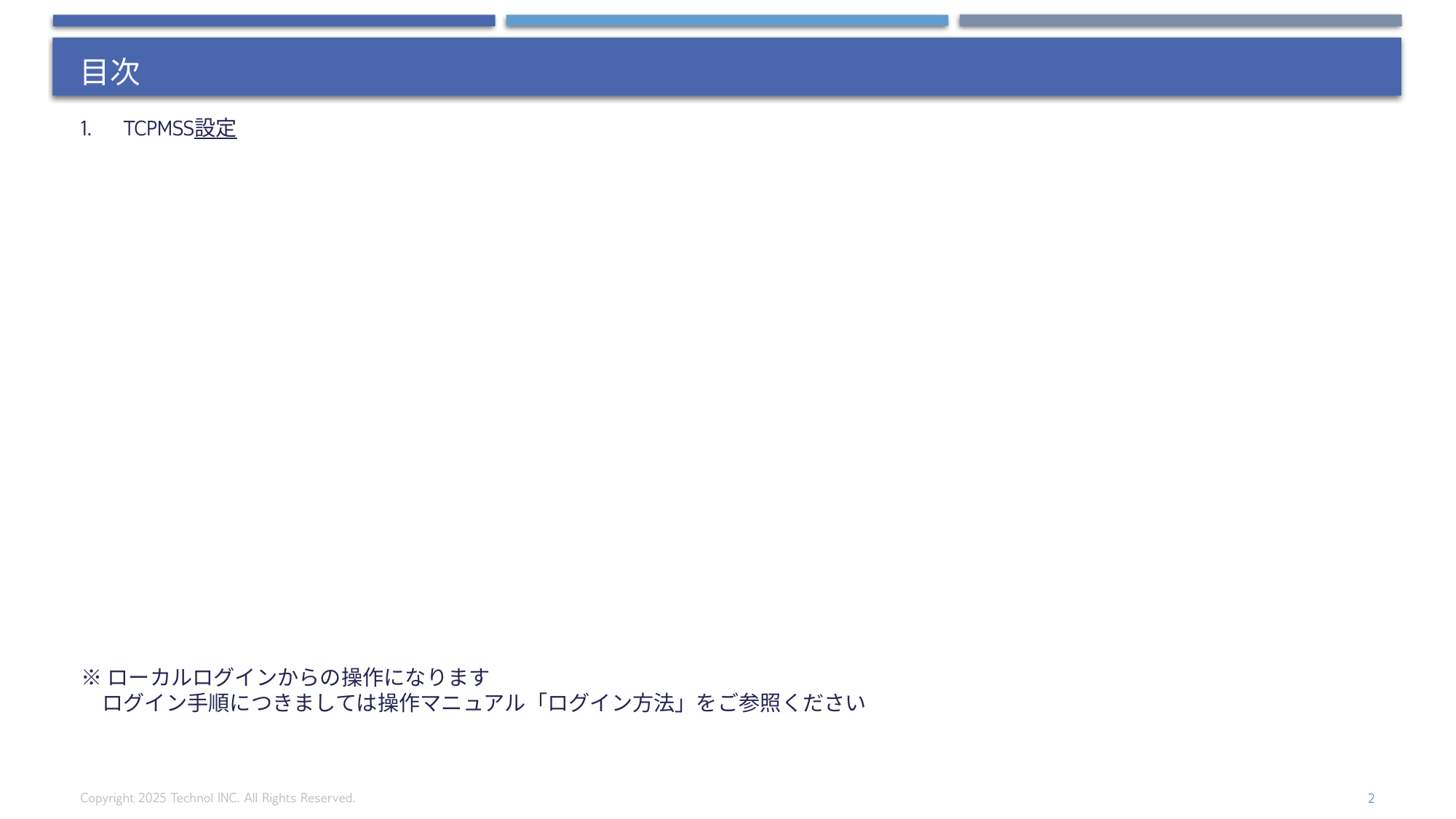

# 目次
1.　TCPMSS設定

※ローカルログインからの操作になります
　ログイン手順につきましては操作マニュアル「ログイン方法」をご参照ください
Copyright 2025 Technol INC. All Rights Reserved.
2